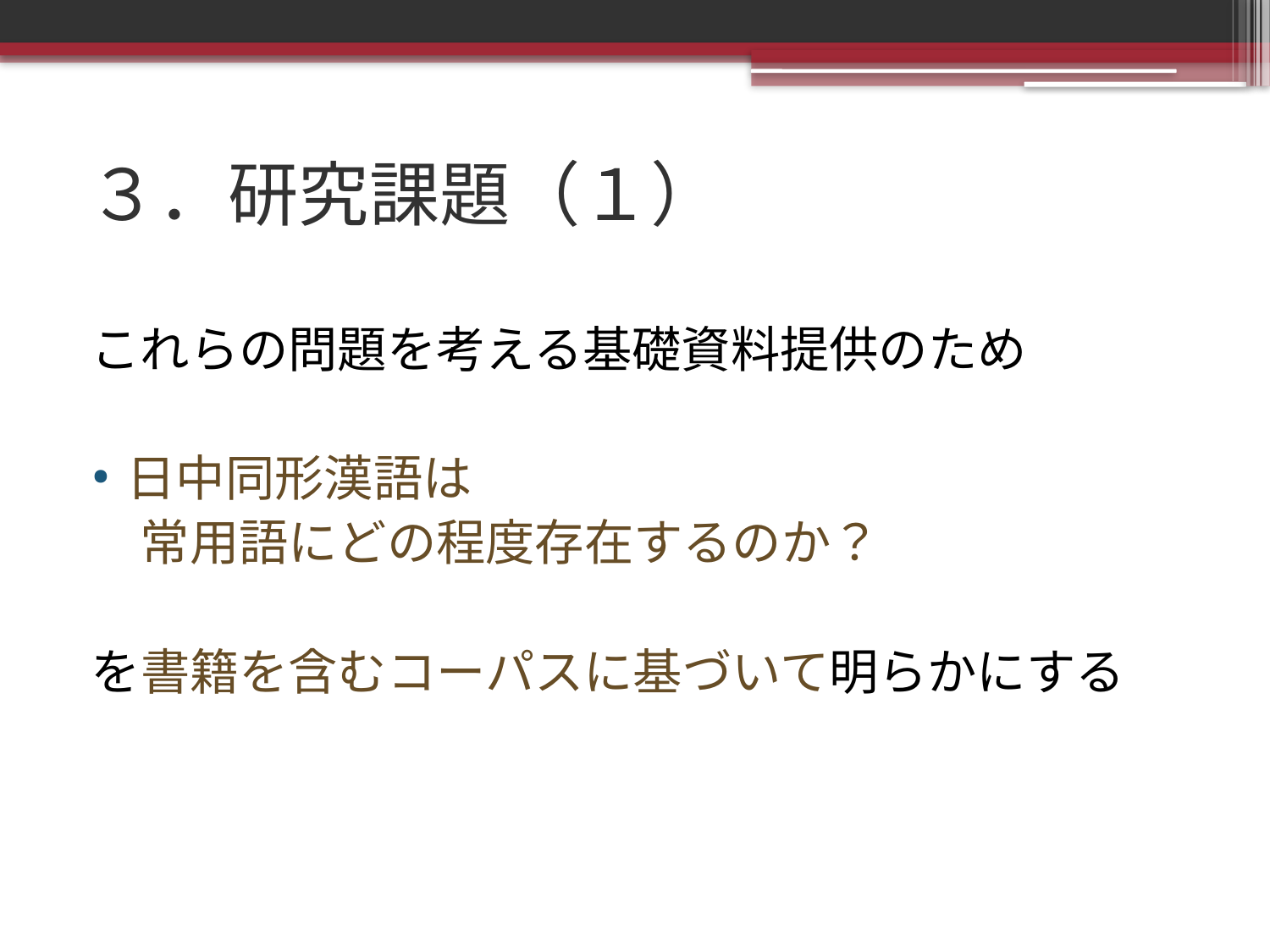

# ３．研究課題（１）
これらの問題を考える基礎資料提供のため

日中同形漢語は
　常用語にどの程度存在するのか？

を書籍を含むコーパスに基づいて明らかにする